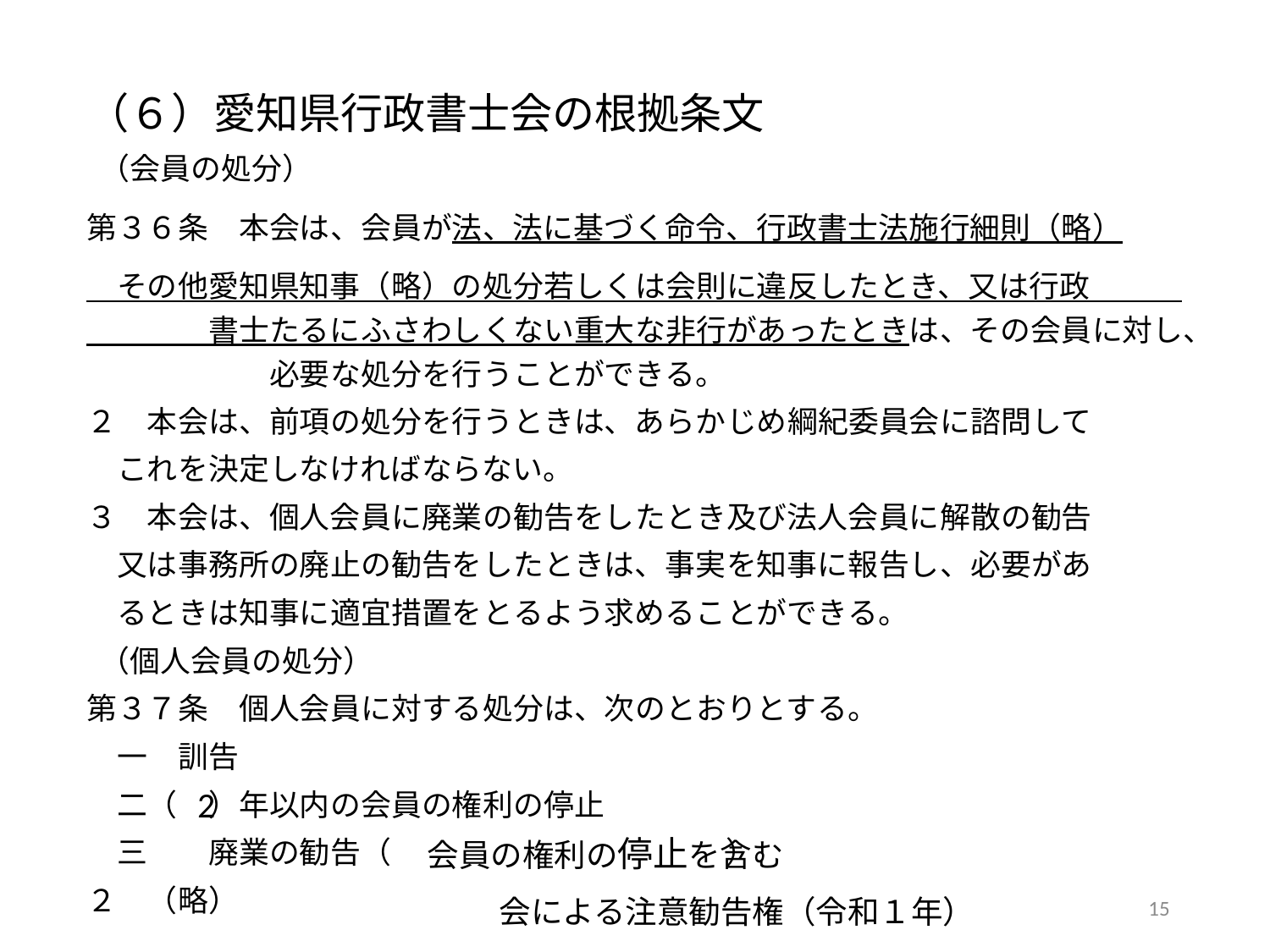

（６）愛知県行政書士会の根拠条文
 （会員の処分）
第３６条　本会は、会員が法、法に基づく命令、行政書士法施行細則（略）
　その他愛知県知事（略）の処分若しくは会則に違反したとき、又は行政　　　　　　　書士たるにふさわしくない重大な非行があったときは、その会員に対し、　　　　　　必要な処分を行うことができる。
２　本会は、前項の処分を行うときは、あらかじめ綱紀委員会に諮問して
　これを決定しなければならない。
３　本会は、個人会員に廃業の勧告をしたとき及び法人会員に解散の勧告
　又は事務所の廃止の勧告をしたときは、事実を知事に報告し、必要があ
　るときは知事に適宜措置をとるよう求めることができる。
 （個人会員の処分）
第３７条　個人会員に対する処分は、次のとおりとする。
　一　訓告
　二（　）年以内の会員の権利の停止
　三　　廃業の勧告（　　　　　　　　　　　）
２　（略）
2
会員の権利の停止を含む
15
　会による注意勧告権（令和１年）